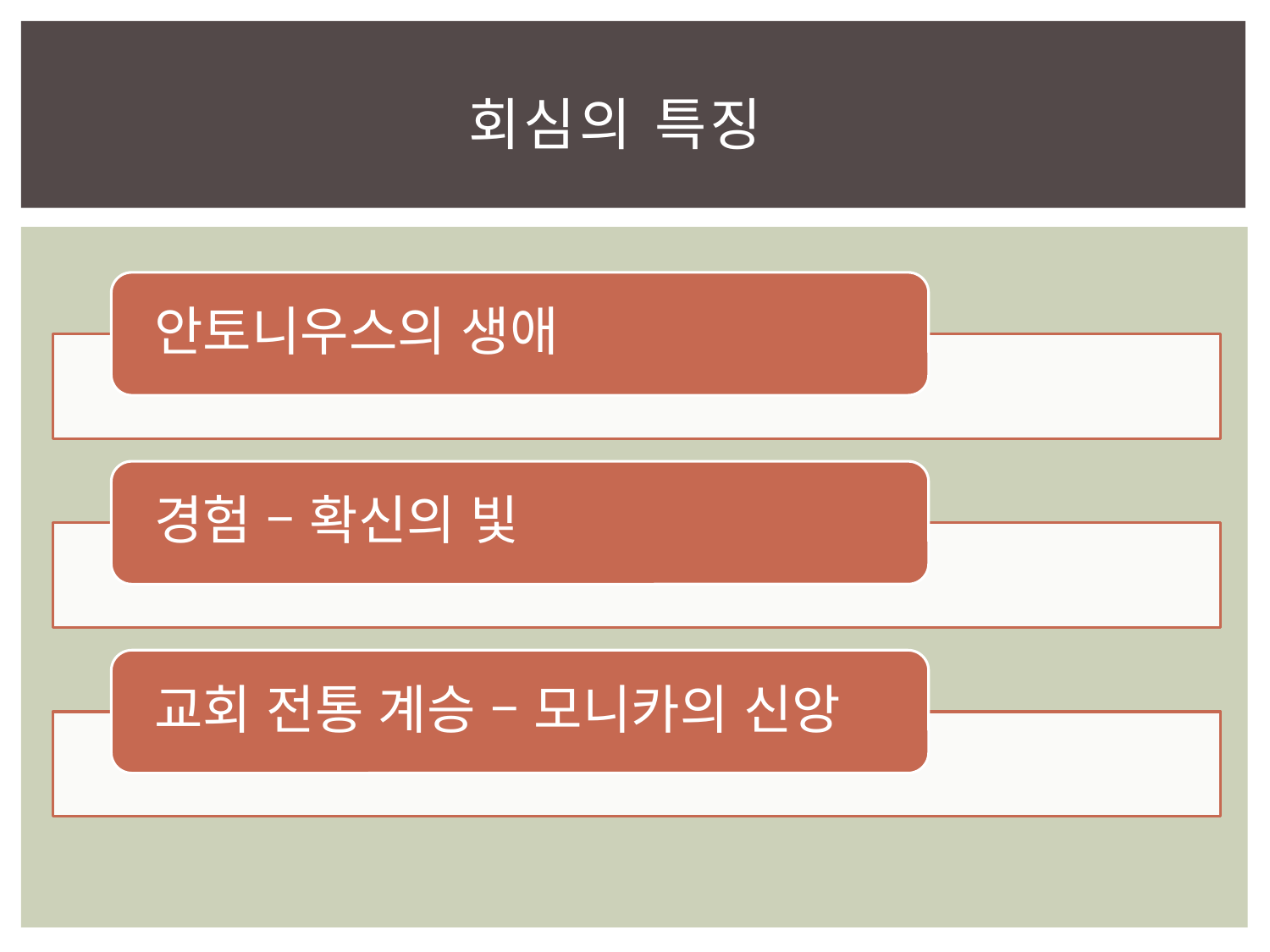

# 회심의 특징
안토니우스의 생애
경험 – 확신의 빛
교회 전통 계승 – 모니카의 신앙